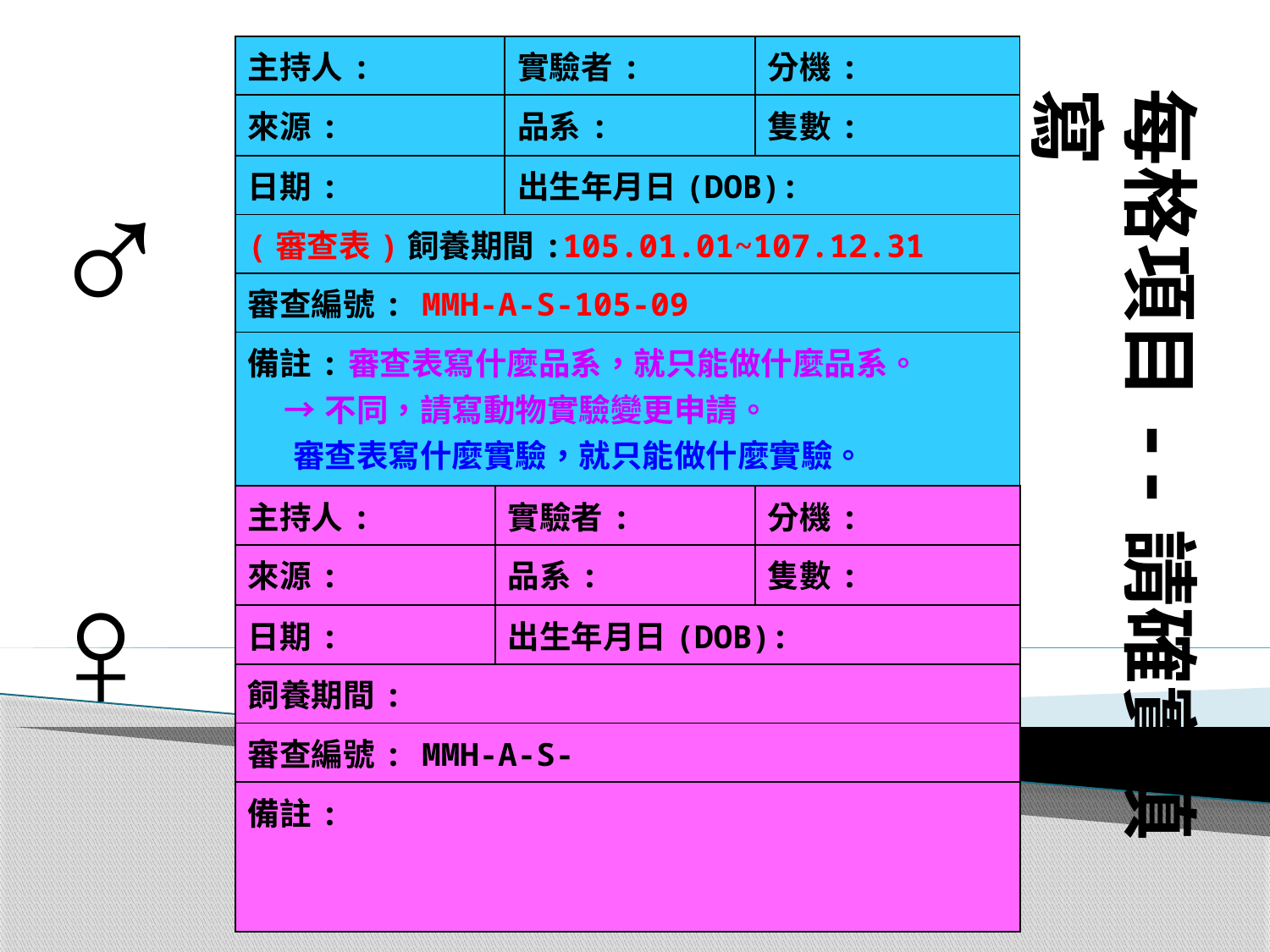

| 主持人: | 實驗者: | 分機: |
| --- | --- | --- |
| 來源: | 品系: | 隻數: |
| 日期: | 出生年月日(DOB): |  |
| (審查表)飼養期間:105.01.01~107.12.31 |  |  |
| 審查編號: MMH-A-S-105-09 |  |  |
| 備註:審查表寫什麼品系，就只能做什麼品系。 →不同，請寫動物實驗變更申請。 審查表寫什麼實驗，就只能做什麼實驗。 →不同，請寫動物實驗變更申請。 |  |  |
每格項目--請確實填寫
♂
| 主持人: | 實驗者: | 分機: |
| --- | --- | --- |
| 來源: | 品系: | 隻數: |
| 日期: | 出生年月日(DOB): |  |
| 飼養期間: |  |  |
| 審查編號: MMH-A-S- |  |  |
| 備註: |  |  |
♀